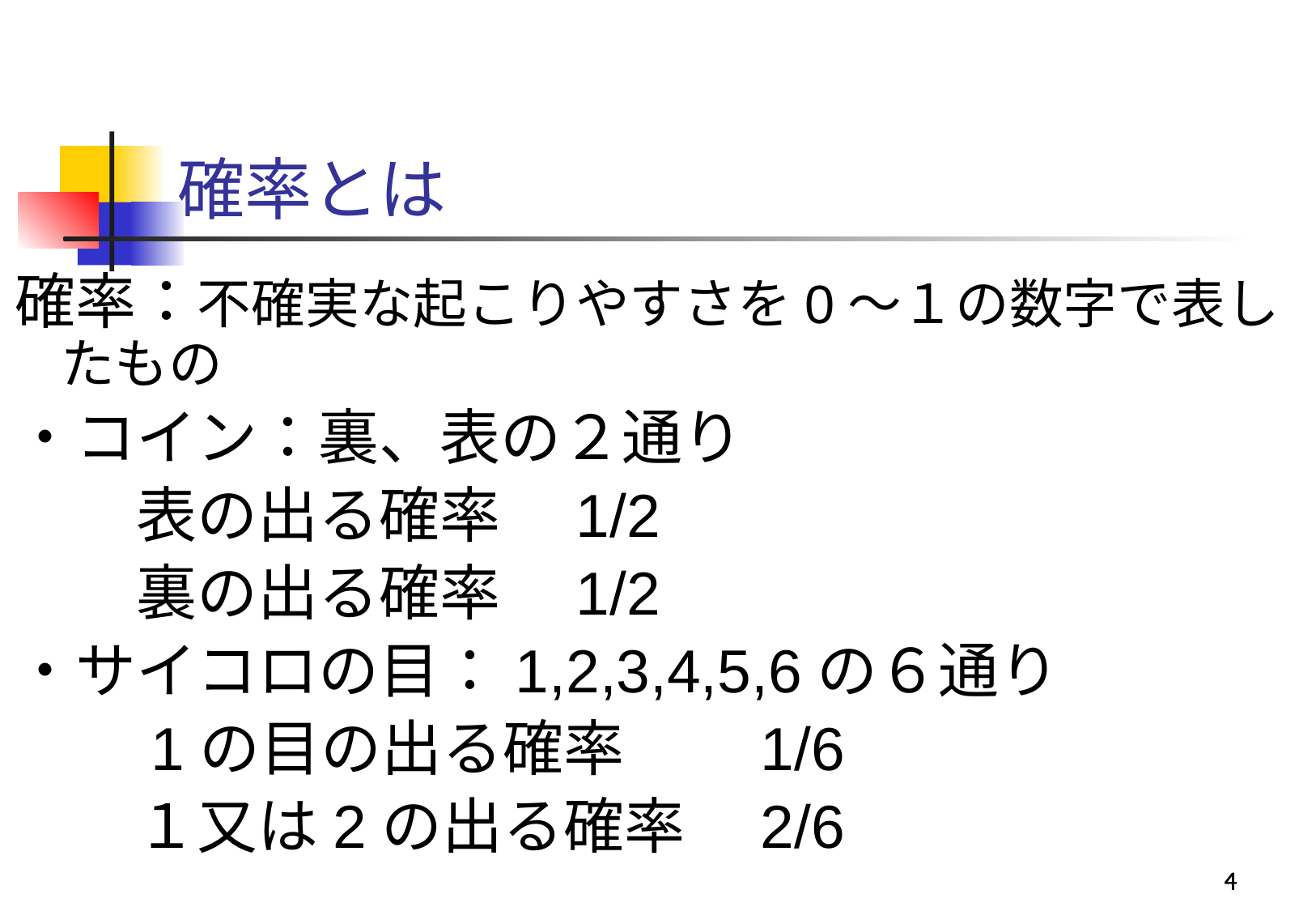

# 確率とは
確率：不確実な起こりやすさを0～１の数字で表したもの
・コイン：裏、表の２通り
　　表の出る確率　1/2
　　裏の出る確率　1/2
・サイコロの目：1,2,3,4,5,6の６通り
　　1の目の出る確率　　1/6
　　１又は2の出る確率　2/6
4